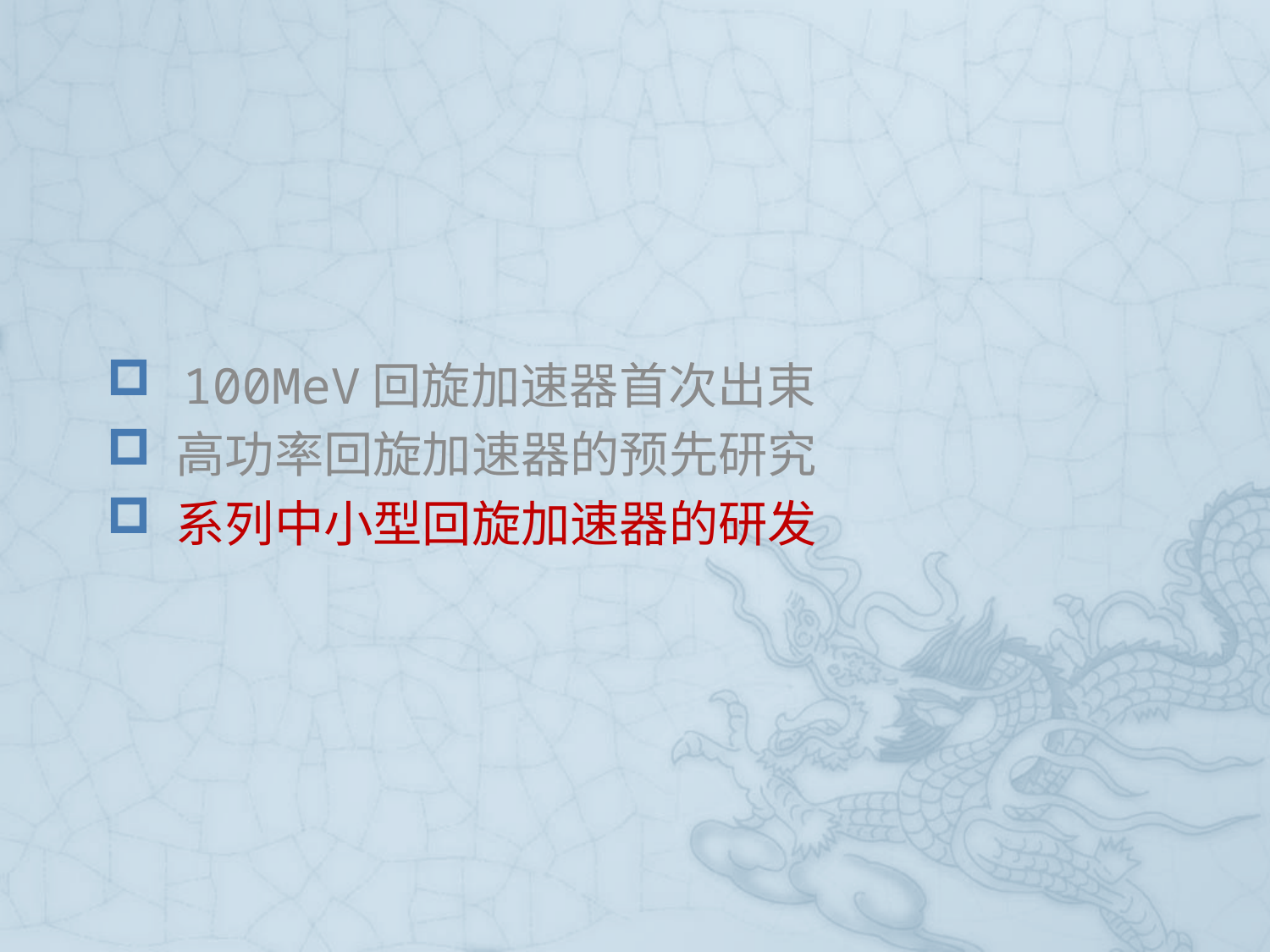

100MeV回旋加速器首次出束
 高功率回旋加速器的预先研究
 系列中小型回旋加速器的研发